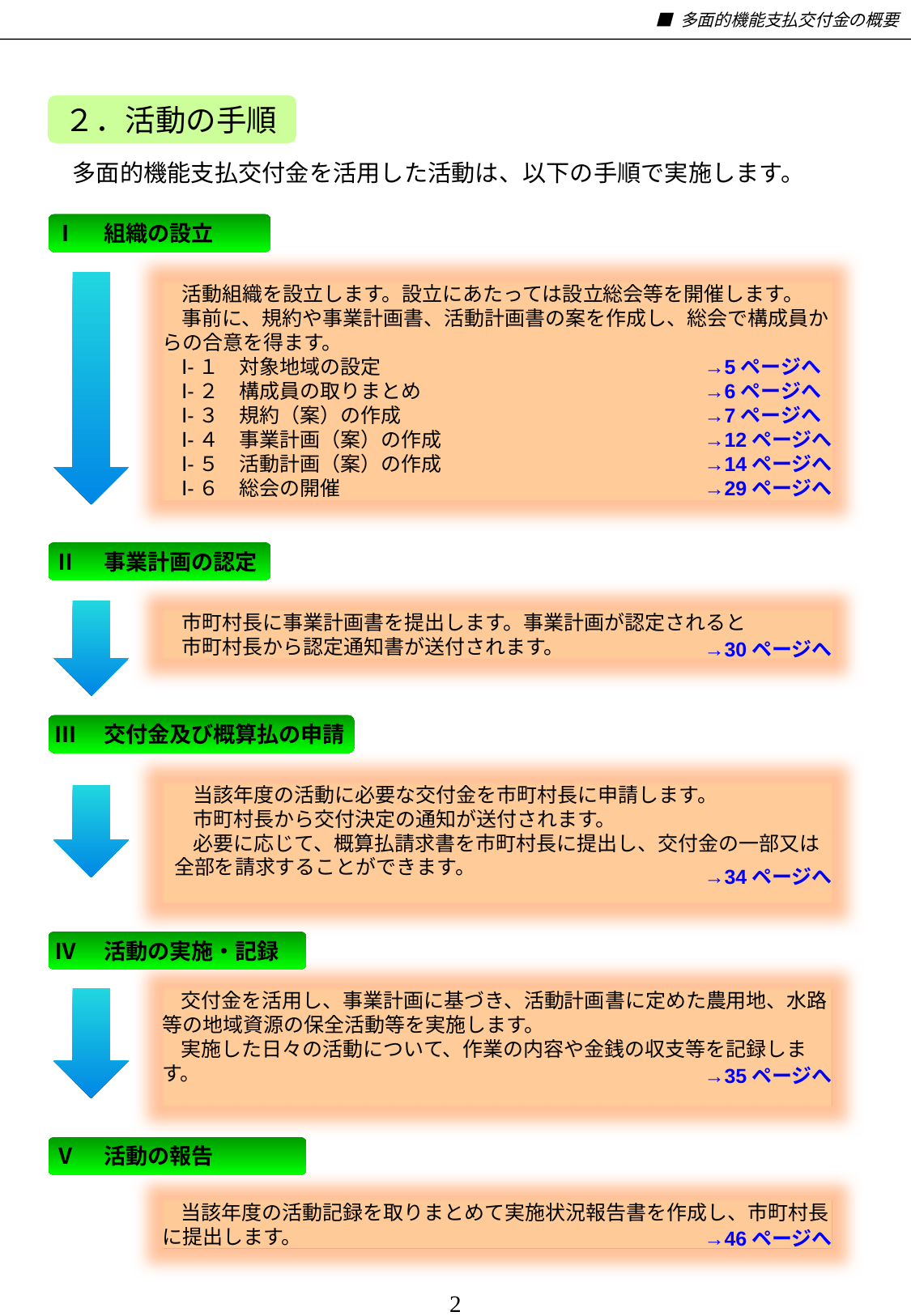

■ 多面的機能支払交付金の概要

２．活動の手順
多面的機能支払交付金を活用した活動は、以下の手順で実施します。
Ⅰ　組織の設立

活動組織を設立します。設立にあたっては設立総会等を開催します。
事前に、規約や事業計画書、活動計画書の案を作成し、総会で構成員からの合意を得ます。
Ⅰ-１　対象地域の設定
Ⅰ-２　構成員の取りまとめ
Ⅰ-３　規約（案）の作成
Ⅰ-４　事業計画（案）の作成
Ⅰ-５　活動計画（案）の作成
Ⅰ-６　総会の開催
→5ページへ
→6ページへ
→7ページへ
→12ページへ
→14ページへ
→29ページへ
Ⅱ　事業計画の認定

市町村長に事業計画書を提出します。事業計画が認定されると
市町村長から認定通知書が送付されます。
→30ページへ
Ⅲ　交付金及び概算払の申請
当該年度の活動に必要な交付金を市町村長に申請します。
市町村長から交付決定の通知が送付されます。
必要に応じて、概算払請求書を市町村長に提出し、交付金の一部又は全部を請求することができます。

→34ページへ
Ⅳ　活動の実施・記録

交付金を活用し、事業計画に基づき、活動計画書に定めた農用地、水路等の地域資源の保全活動等を実施します。
実施した日々の活動について、作業の内容や金銭の収支等を記録します。

→35ページへ
Ⅴ　活動の報告
当該年度の活動記録を取りまとめて実施状況報告書を作成し、市町村長に提出します。
→46ページへ
2